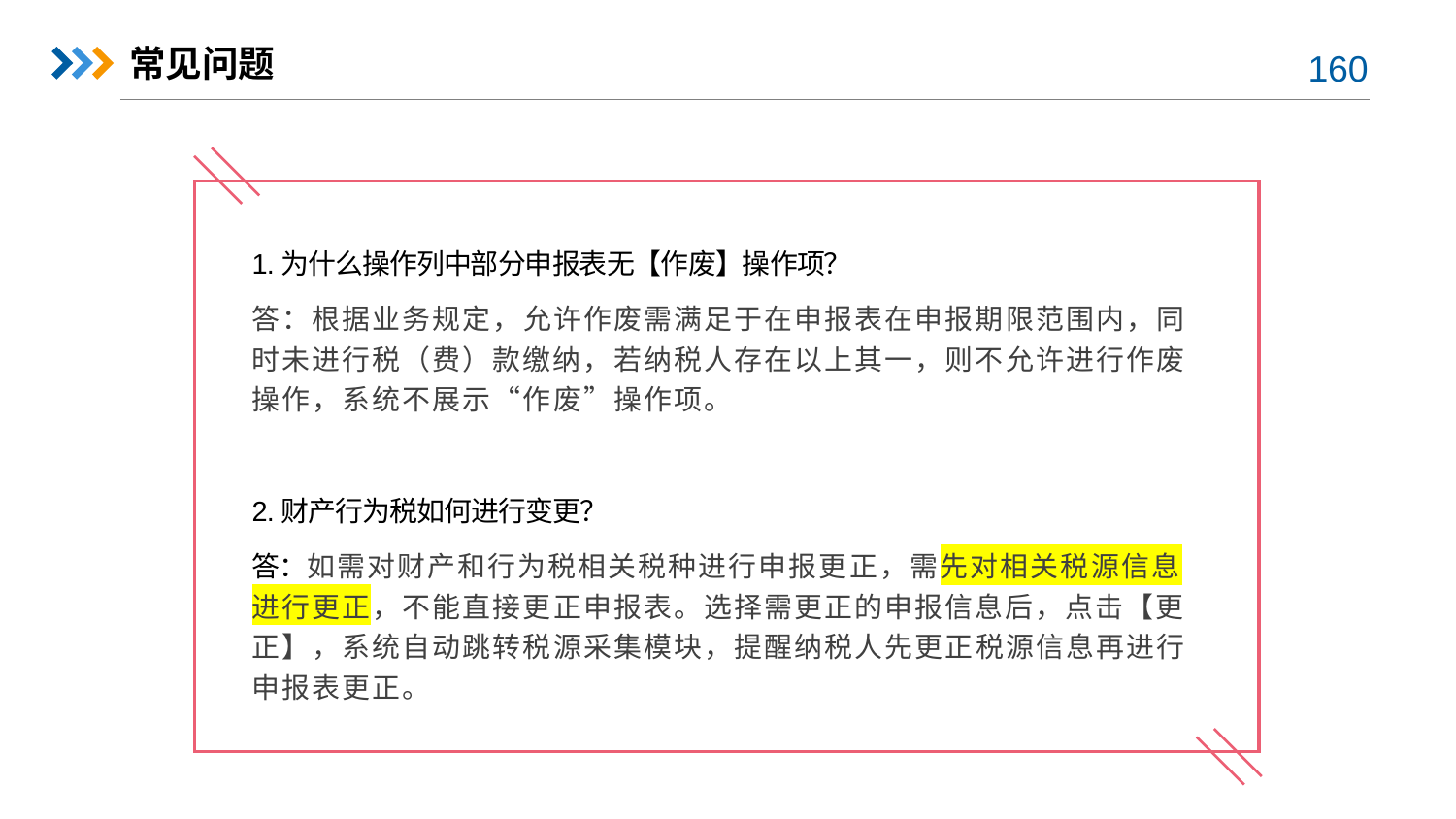

常见问题

1.为什么操作列中部分申报表无【作废】操作项？
答：根据业务规定，允许作废需满足于在申报表在申报期限范围内，同时未进行税（费）款缴纳，若纳税人存在以上其一，则不允许进行作废操作，系统不展示“作废”操作项。

2.财产行为税如何进行变更？
答：如需对财产和行为税相关税种进行申报更正，需先对相关税源信息进行更正，不能直接更正申报表。选择需更正的申报信息后，点击【更正】，系统自动跳转税源采集模块，提醒纳税人先更正税源信息再进行申报表更正。